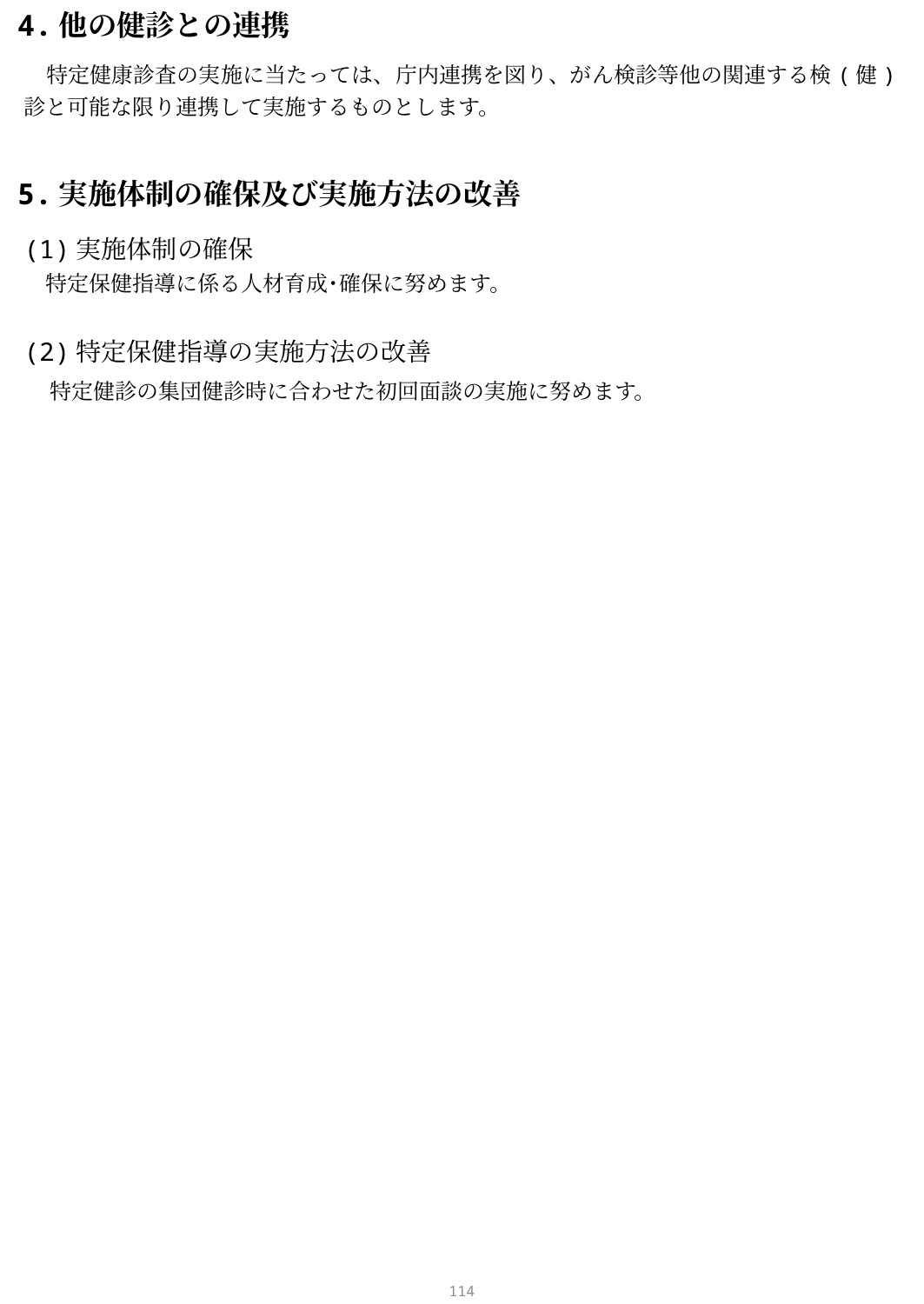

4.他の健診との連携
　特定健康診査の実施に当たっては、庁内連携を図り、がん検診等他の関連する検(健)診と可能な限り連携して実施するものとします。
5.実施体制の確保及び実施方法の改善
(1)実施体制の確保
　特定保健指導に係る人材育成･確保に努めます。

(2)特定保健指導の実施方法の改善
　特定健診の集団健診時に合わせた初回面談の実施に努めます。
114